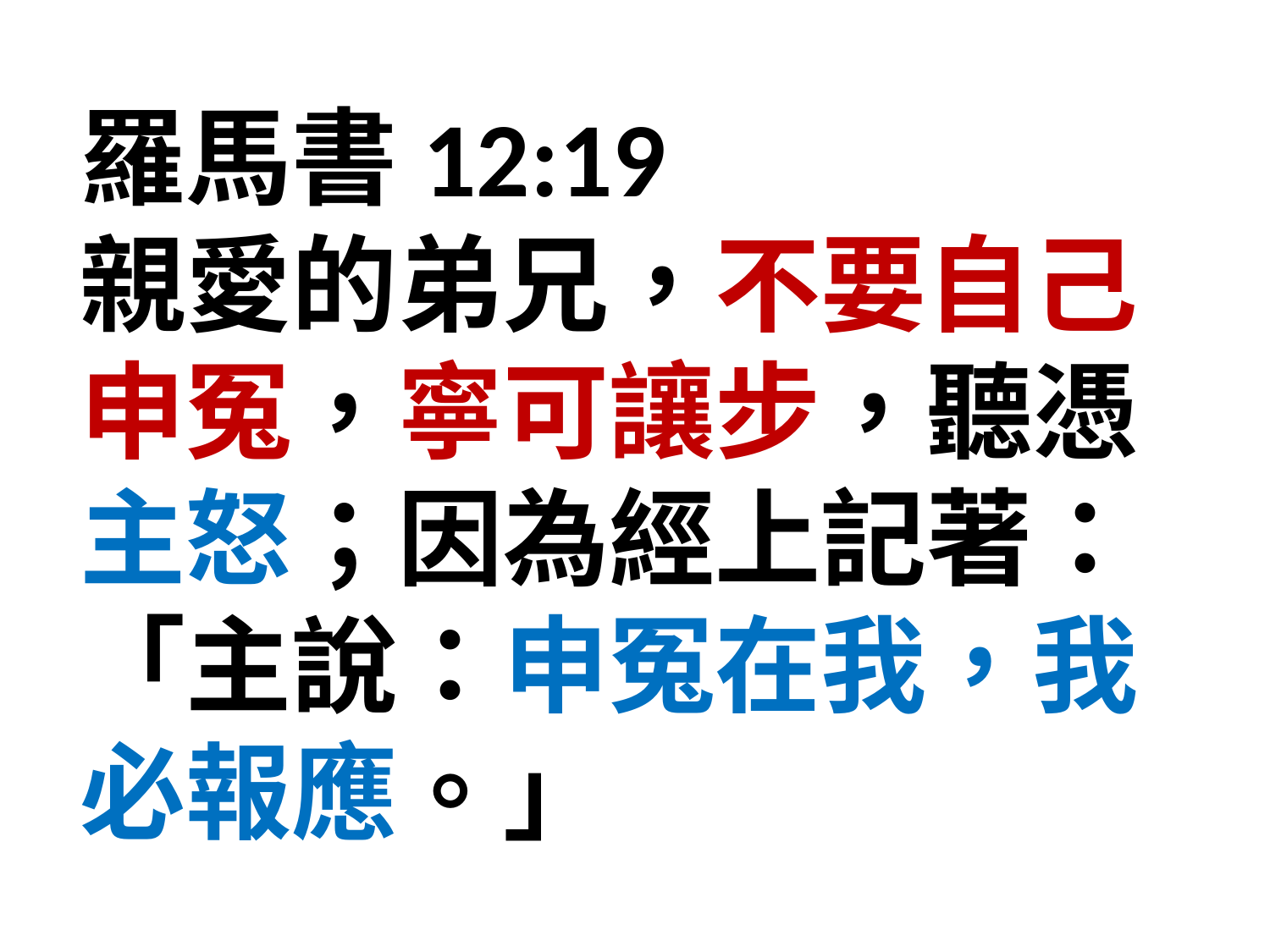

羅馬書12:19
親愛的弟兄，不要自己申冤，寧可讓步，聽憑主怒；因為經上記著：「主說：申冤在我，我必報應。」